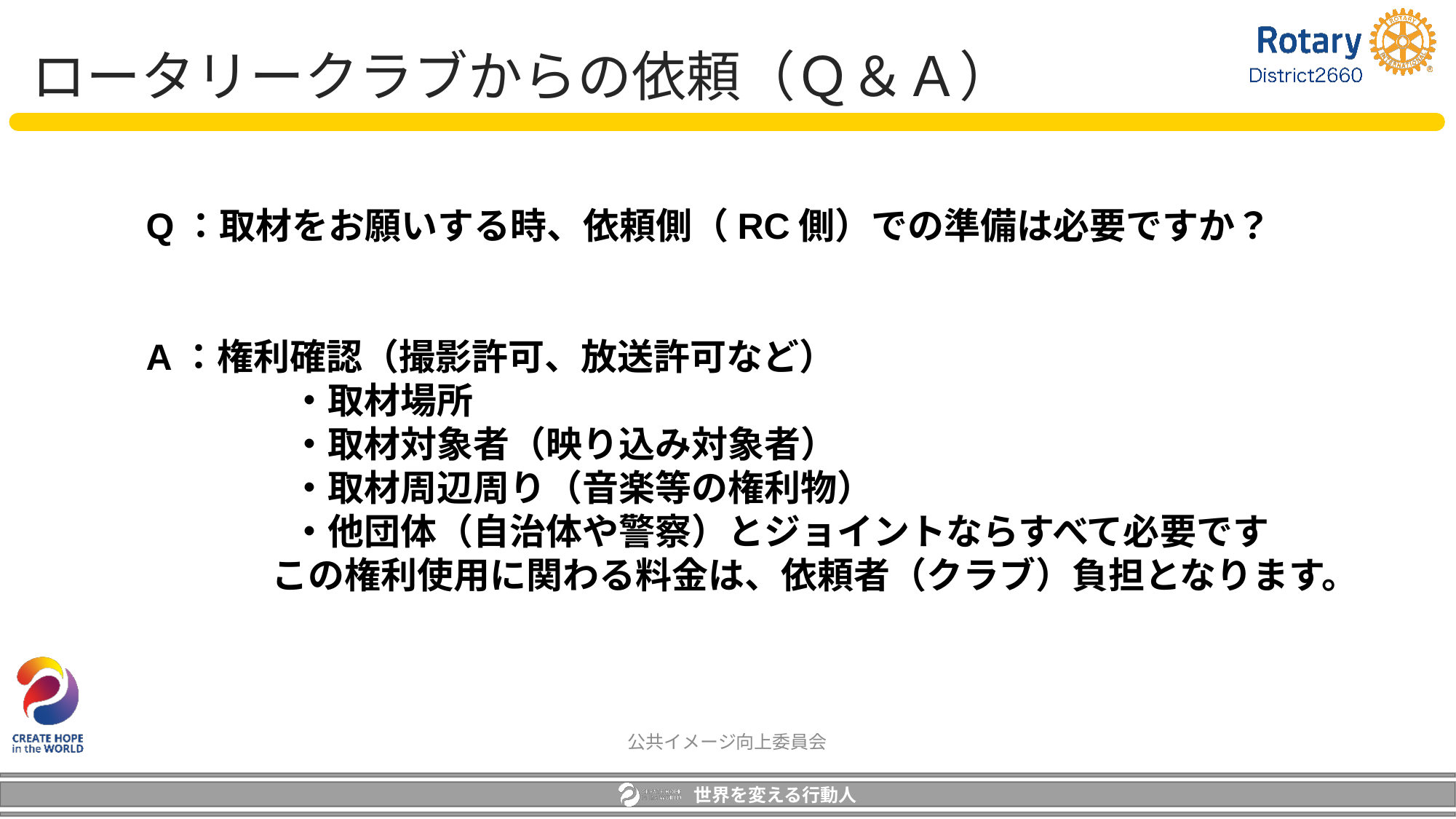

ロータリークラブからの依頼（Ｑ＆Ａ）
Q：取材をお願いする時、依頼側（RC側）での準備は必要ですか？

A：権利確認（撮影許可、放送許可など）
　　　　・取材場所
　　　　・取材対象者（映り込み対象者）
　　　　・取材周辺周り（音楽等の権利物）
　　　　・他団体（自治体や警察）とジョイントならすべて必要です
　  　　この権利使用に関わる料金は、依頼者（クラブ）負担となります。